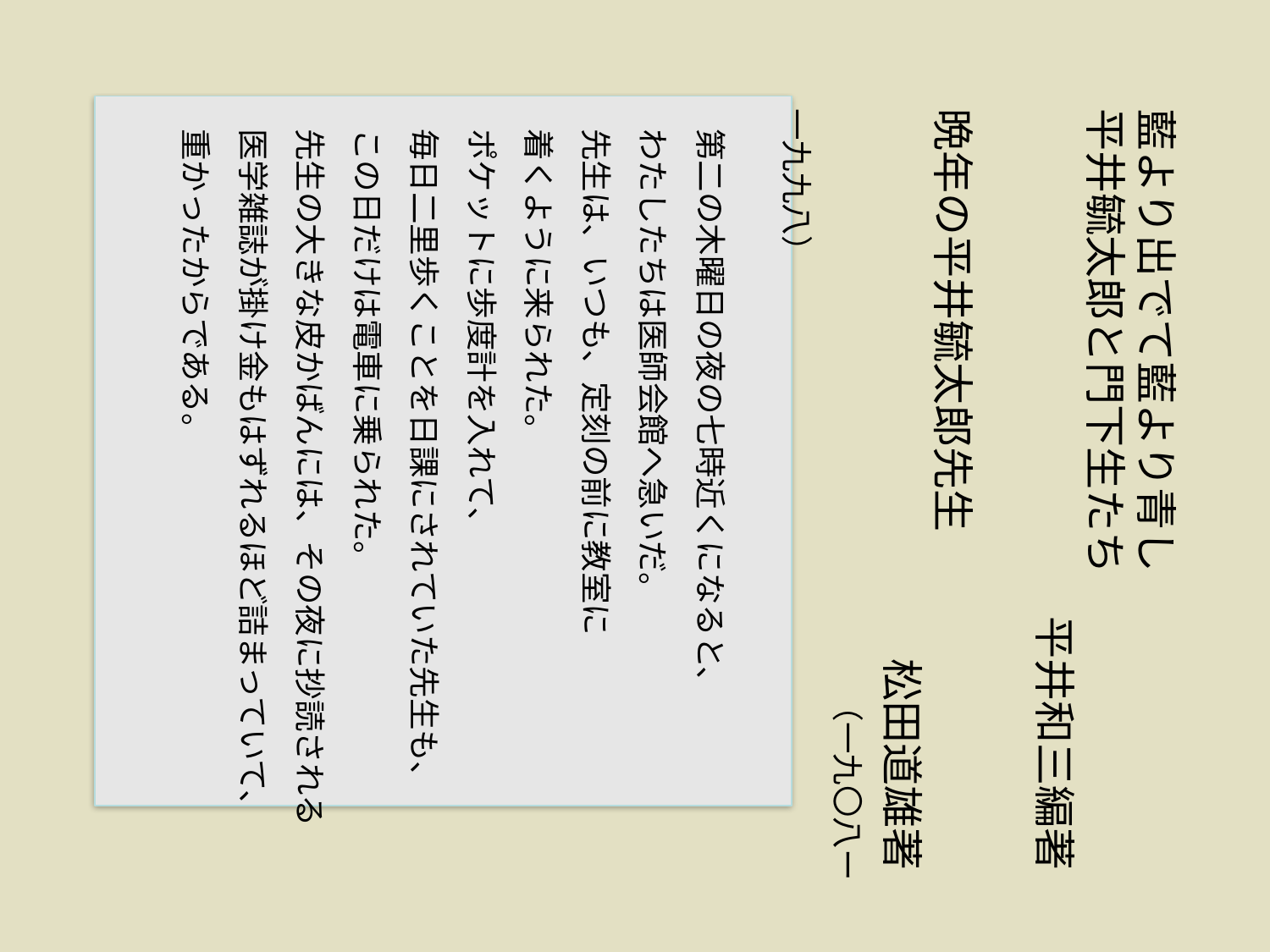

第二の木曜日の夜の七時近くになると、
わたしたちは医師会館へ急いだ。
先生は、いつも、定刻の前に教室に
着くように来られた。
ポケットに歩度計を入れて、
毎日二里歩くことを日課にされていた先生も、
この日だけは電車に乗られた。
先生の大きな皮かばんには、その夜に抄読される
医学雑誌が掛け金もはずれるほど詰まっていて、
重かったからである。
藍より出でて藍より青し
平井毓太郎と門下生たち
　　　　　　　　　　　　平井和三編著

晩年の平井毓太郎先生
　　　　　　　　　　　　　松田道雄著
　　　　　　　　　　　　　　（一九〇八ー一九九八）